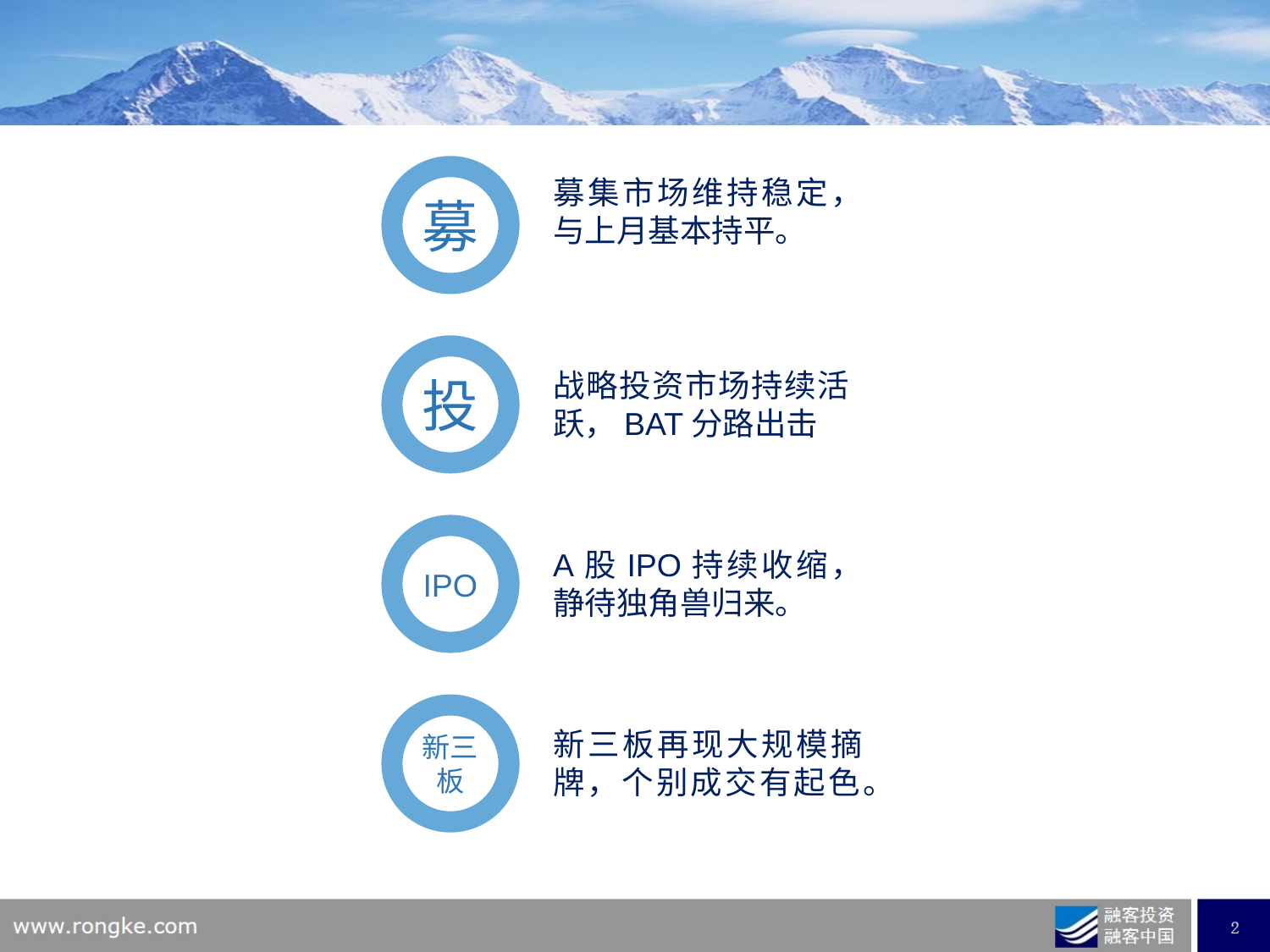

募
募集市场维持稳定，与上月基本持平。
投
战略投资市场持续活跃，BAT分路出击
IPO
A股IPO持续收缩，静待独角兽归来。
新三板
新三板再现大规模摘牌，个别成交有起色。